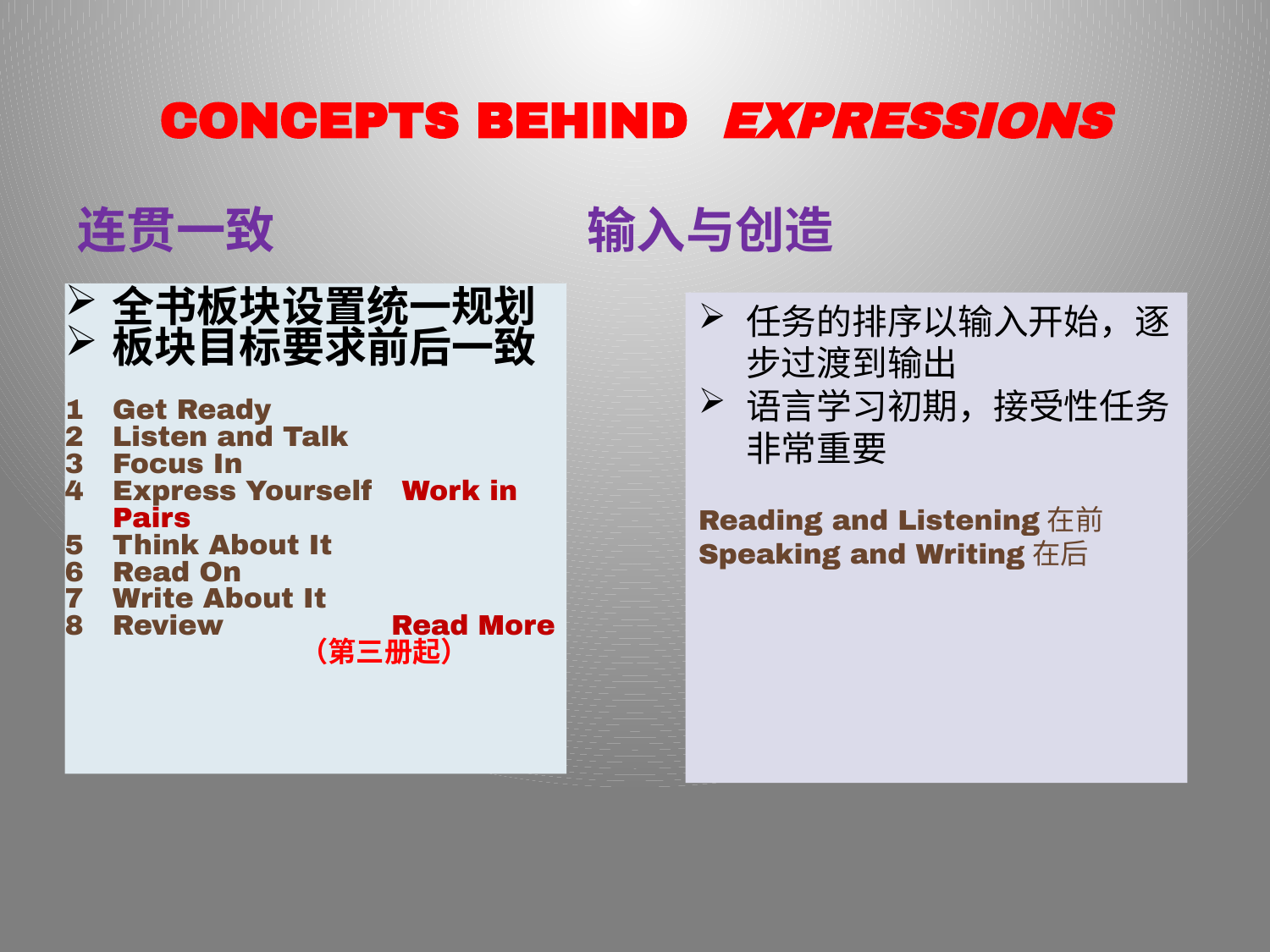

# Concepts Behind  Expressions

输入与创造

连贯一致
全书板块设置统一规划
板块目标要求前后一致

Get Ready
Listen and Talk
Focus In
Express Yourself   Work in Pairs
Think About It
Read On
Write About It
Review                  Read More
                                    （第三册起）
任务的排序以输入开始，逐步过渡到输出
语言学习初期，接受性任务非常重要

Reading and Listening在前
Speaking and Writing在后